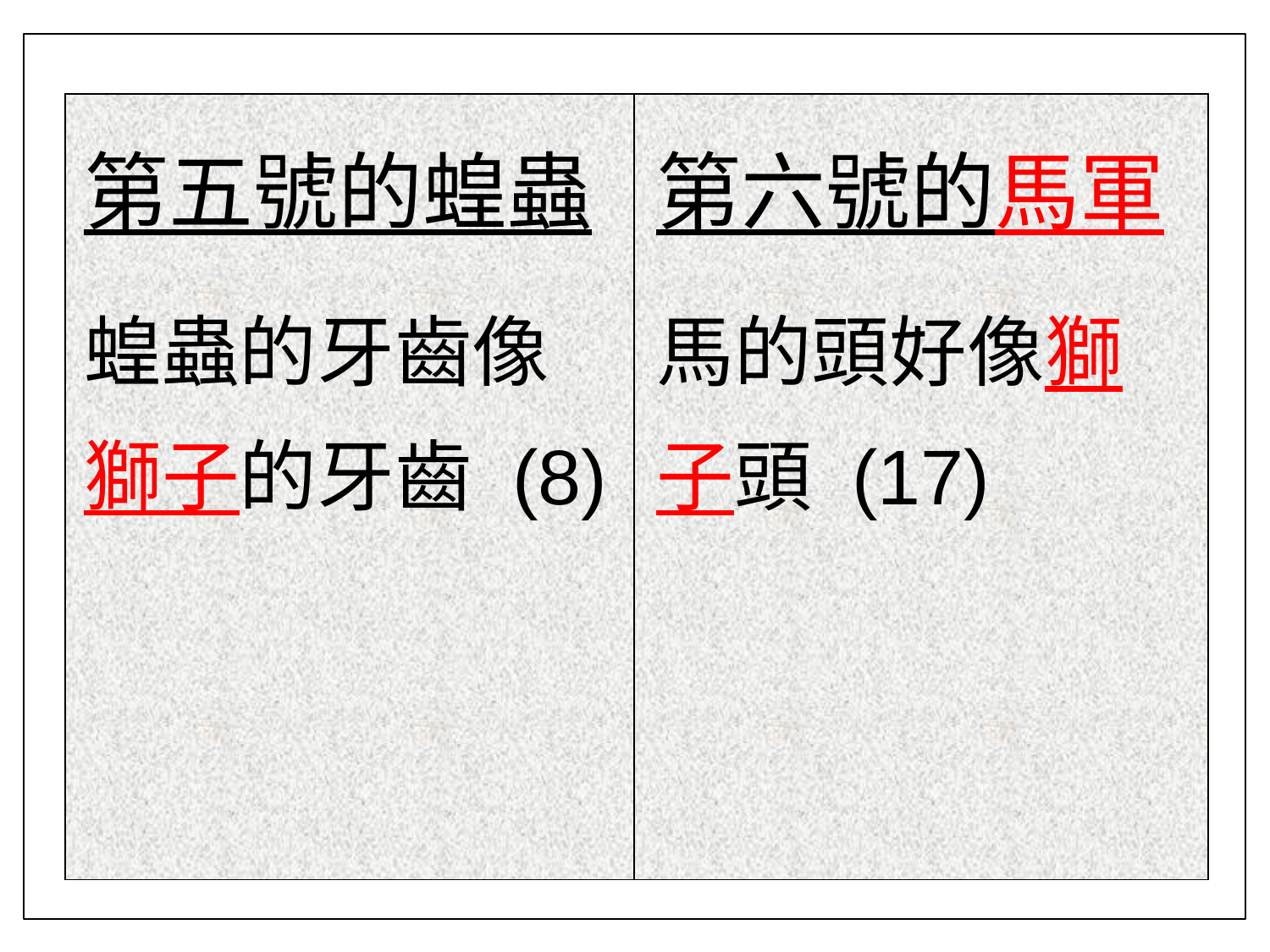

| 第五號的蝗蟲 蝗蟲的牙齒像獅子的牙齒 (8) | 第六號的馬軍 馬的頭好像獅子頭 (17) |
| --- | --- |